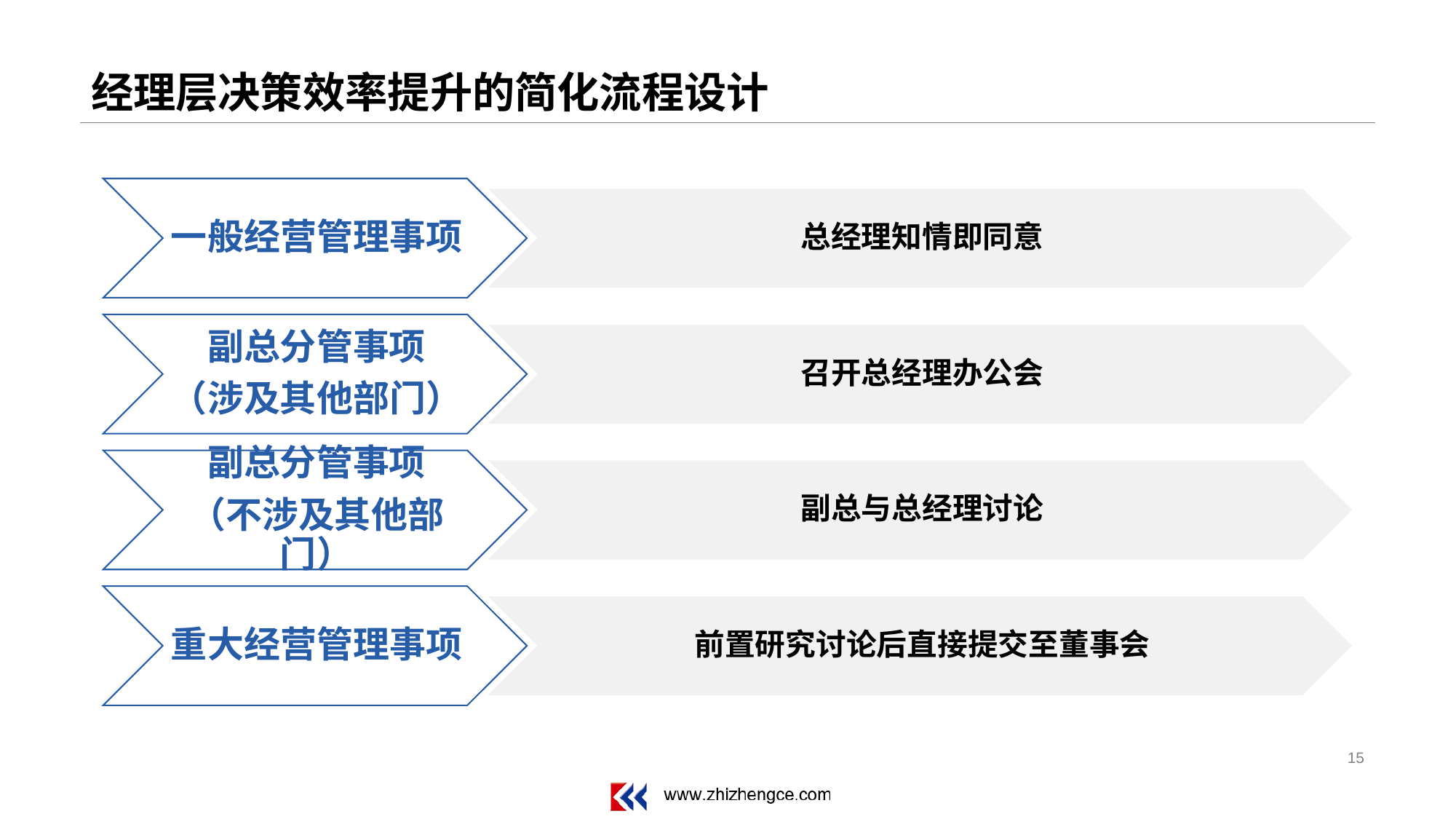

# 经理层决策效率提升的简化流程设计
一般经营管理事项
总经理知情即同意
副总分管事项
（涉及其他部门）
召开总经理办公会
副总分管事项
（不涉及其他部门）
副总与总经理讨论
重大经营管理事项
前置研究讨论后直接提交至董事会
15